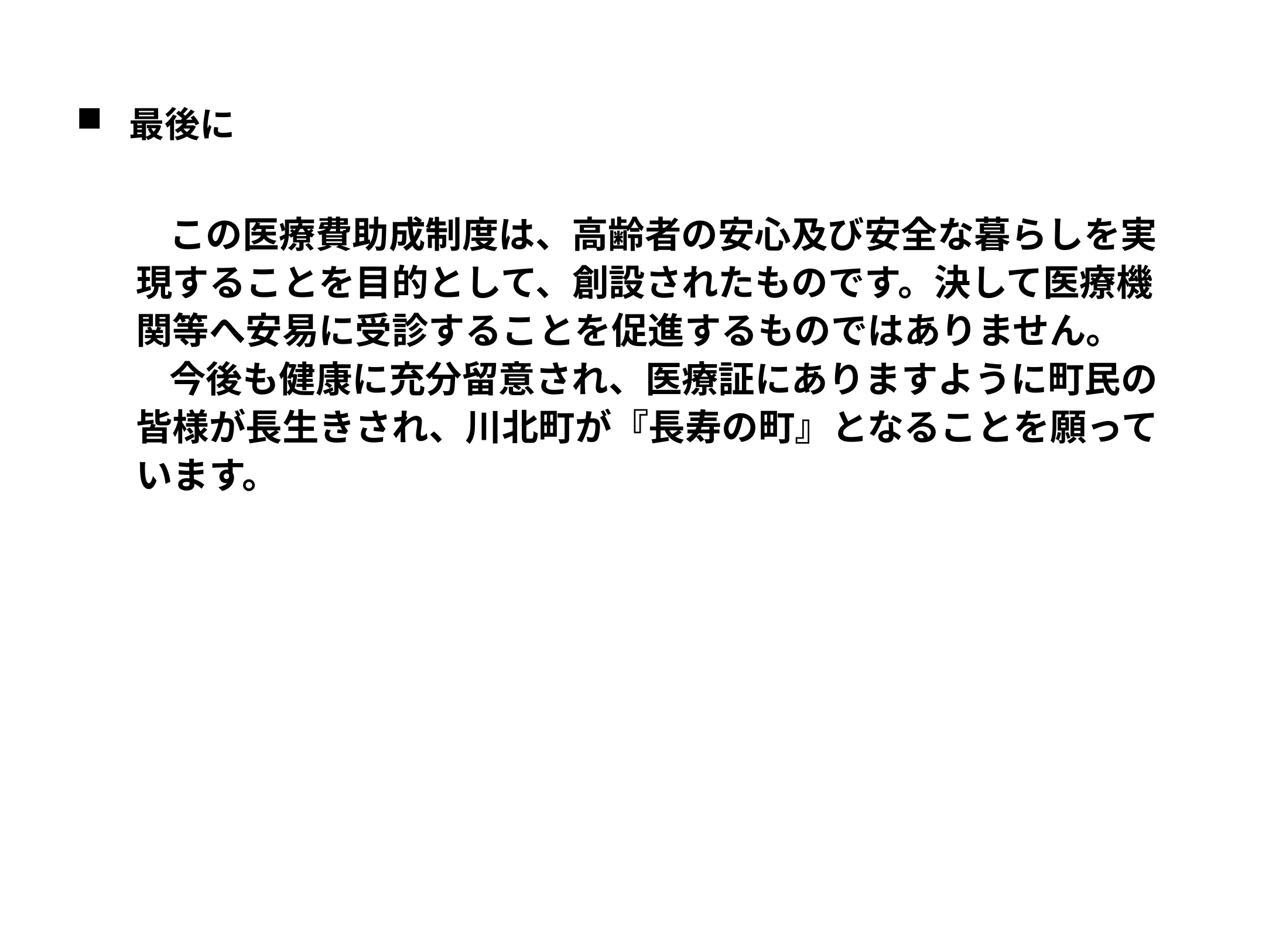

最後に
この医療費助成制度は、高齢者の安心及び安全な暮らしを実現することを目的として、創設されたものです。決して医療機関等へ安易に受診することを促進するものではありません。
今後も健康に充分留意され、医療証にありますように町民の皆様が長生きされ、川北町が『長寿の町』となることを願っています。